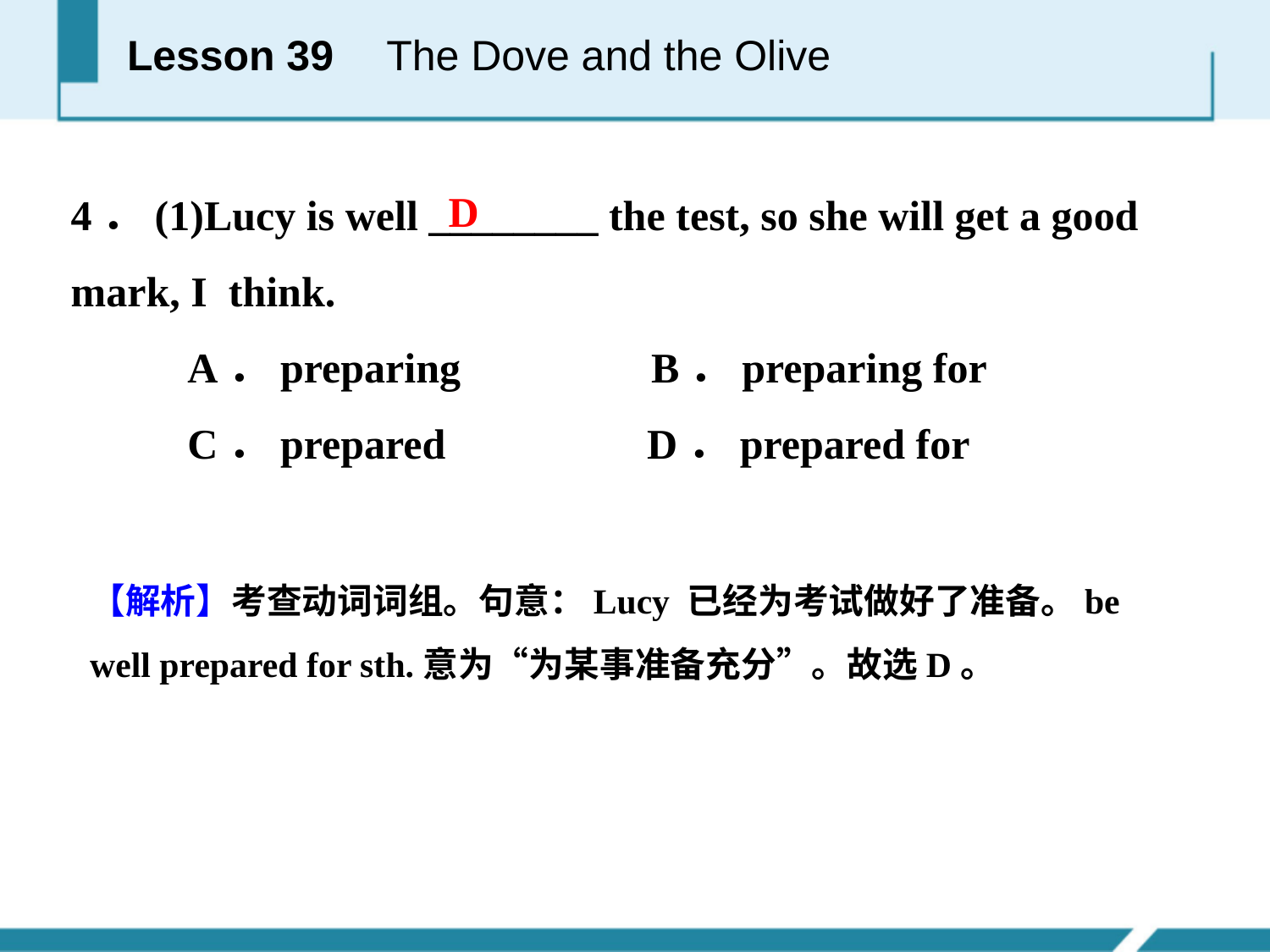

Lesson 39 　The Dove and the Olive
4．(1)Lucy is well ________ the test, so she will get a good mark, I  think.
           A．preparing                  B．preparing for
           C．prepared                   D．prepared for
D
【解析】考查动词词组。句意：Lucy 已经为考试做好了准备。be well prepared for sth.意为“为某事准备充分”。故选D。